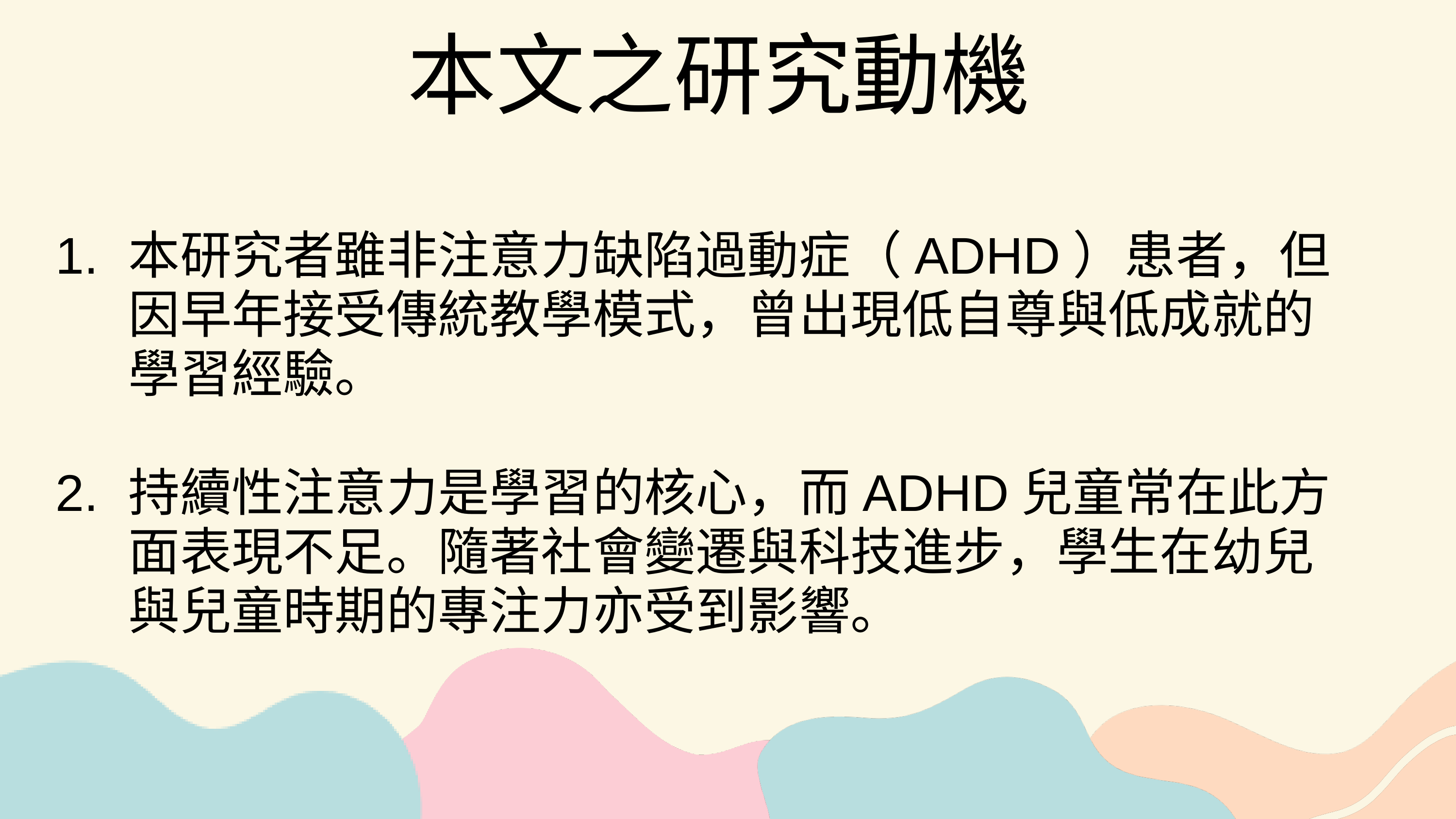

本文之研究動機
本研究者雖非注意力缺陷過動症（ADHD）患者，但因早年接受傳統教學模式，曾出現低自尊與低成就的學習經驗。

持續性注意力是學習的核心，而ADHD兒童常在此方面表現不足。隨著社會變遷與科技進步，學生在幼兒與兒童時期的專注力亦受到影響。